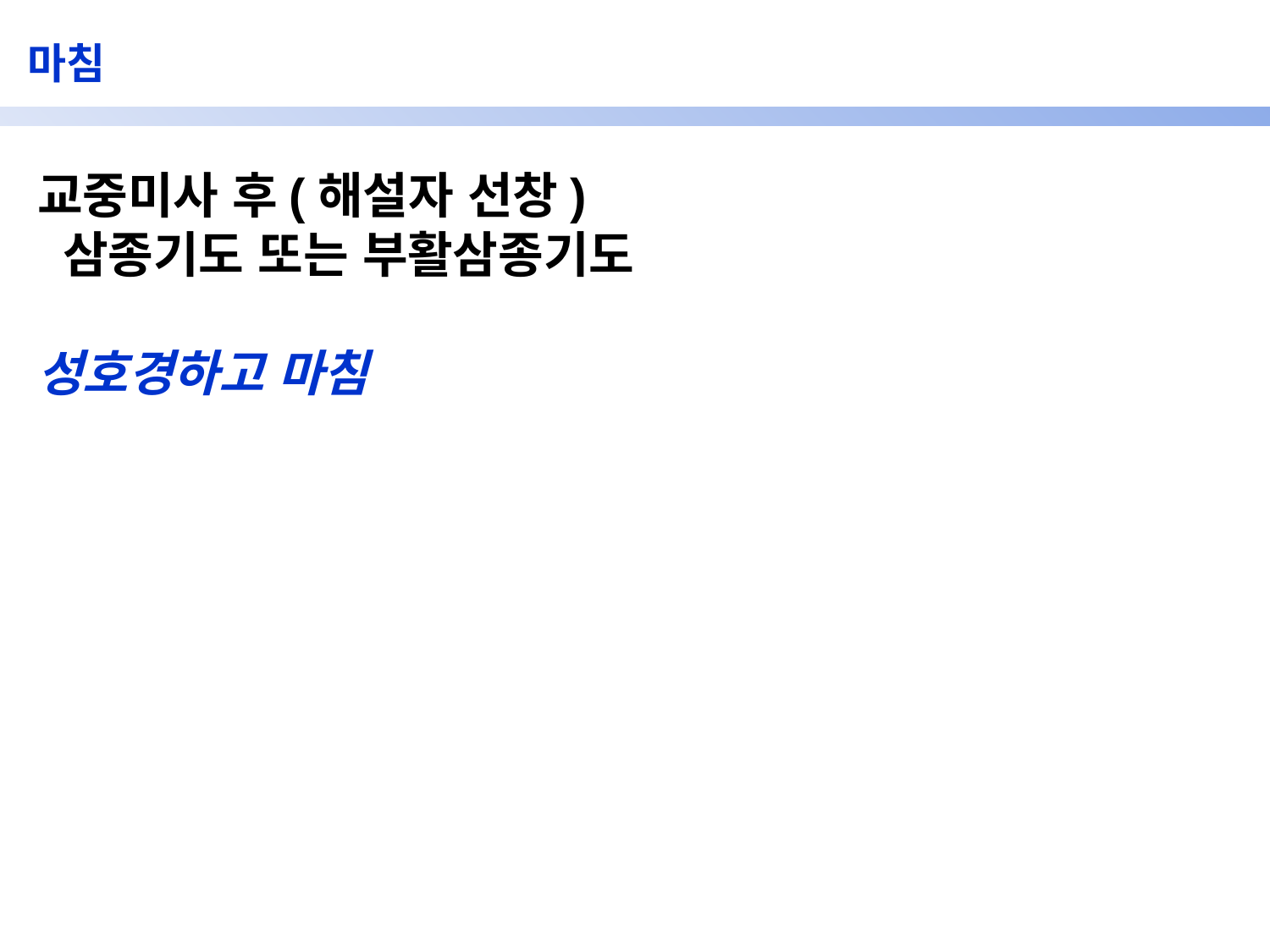

마침

교중미사 후(해설자 선창)
 삼종기도 또는 부활삼종기도

성호경하고 마침